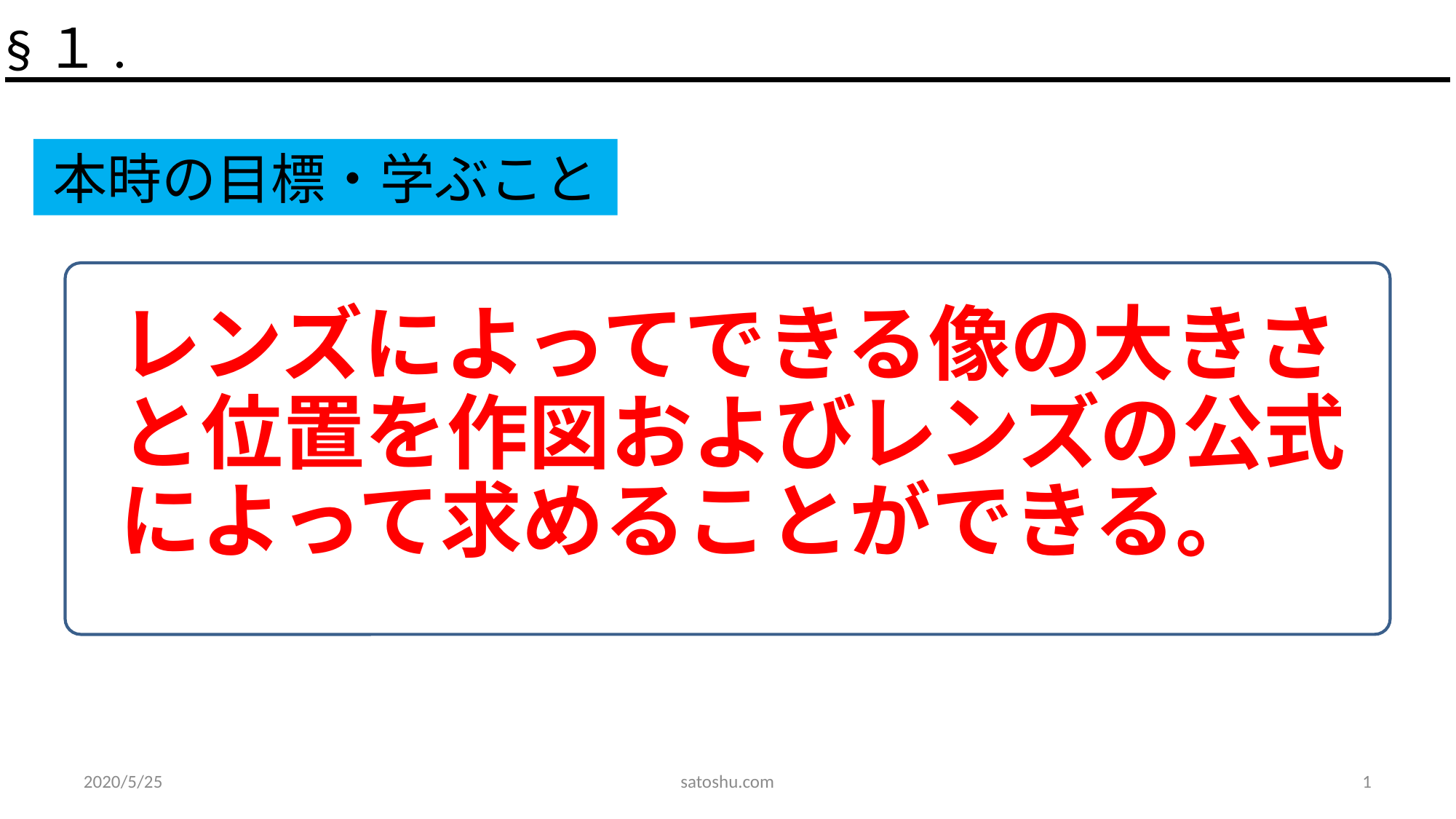

§１.
本時の目標・学ぶこと

レンズによってできる像の大きさと位置を作図およびレンズの公式によって求めることができる。
2020/5/25
satoshu.com
1